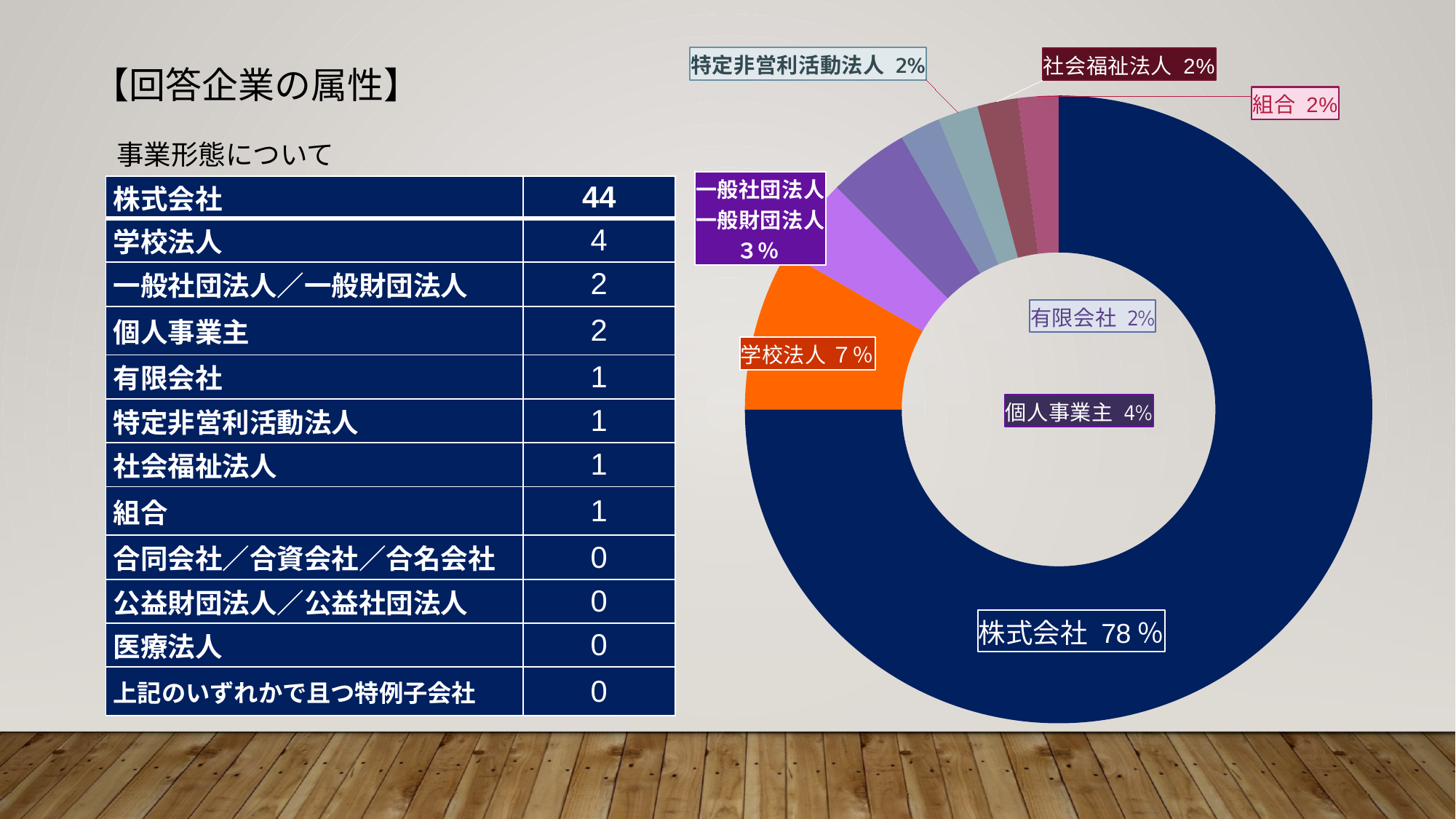

### Chart

| Category |  |
|---|---|
| 株式会社 | 36.0 |
| 学校法人  | 4.0 |
| 一般社団法人／一般財団法人  | 2.0 |
| 個人事業主  | 2.0 |
| 有限会社  | 1.0 |
| 特定非営利活動法人  | 1.0 |
| 社会福祉法人  | 1.0 |
| 組合 | 1.0 |
| 合同会社／合資会社／合名会社 | 0.0 |
| 公益財団法人／公益社団法人 | 0.0 |
| 医療法人  | 0.0 |
| 上記のいずれかで且つ特例子会社  | 0.0 |
【回答企業の属性】
事業形態について
| 株式会社 | 44 |
| --- | --- |
| 学校法人 | 4 |
| 一般社団法人／一般財団法人 | 2 |
| 個人事業主 | 2 |
| 有限会社 | 1 |
| 特定非営利活動法人 | 1 |
| 社会福祉法人 | 1 |
| 組合 | 1 |
| 合同会社／合資会社／合名会社 | 0 |
| 公益財団法人／公益社団法人 | 0 |
| 医療法人 | 0 |
| 上記のいずれかで且つ特例子会社 | 0 |